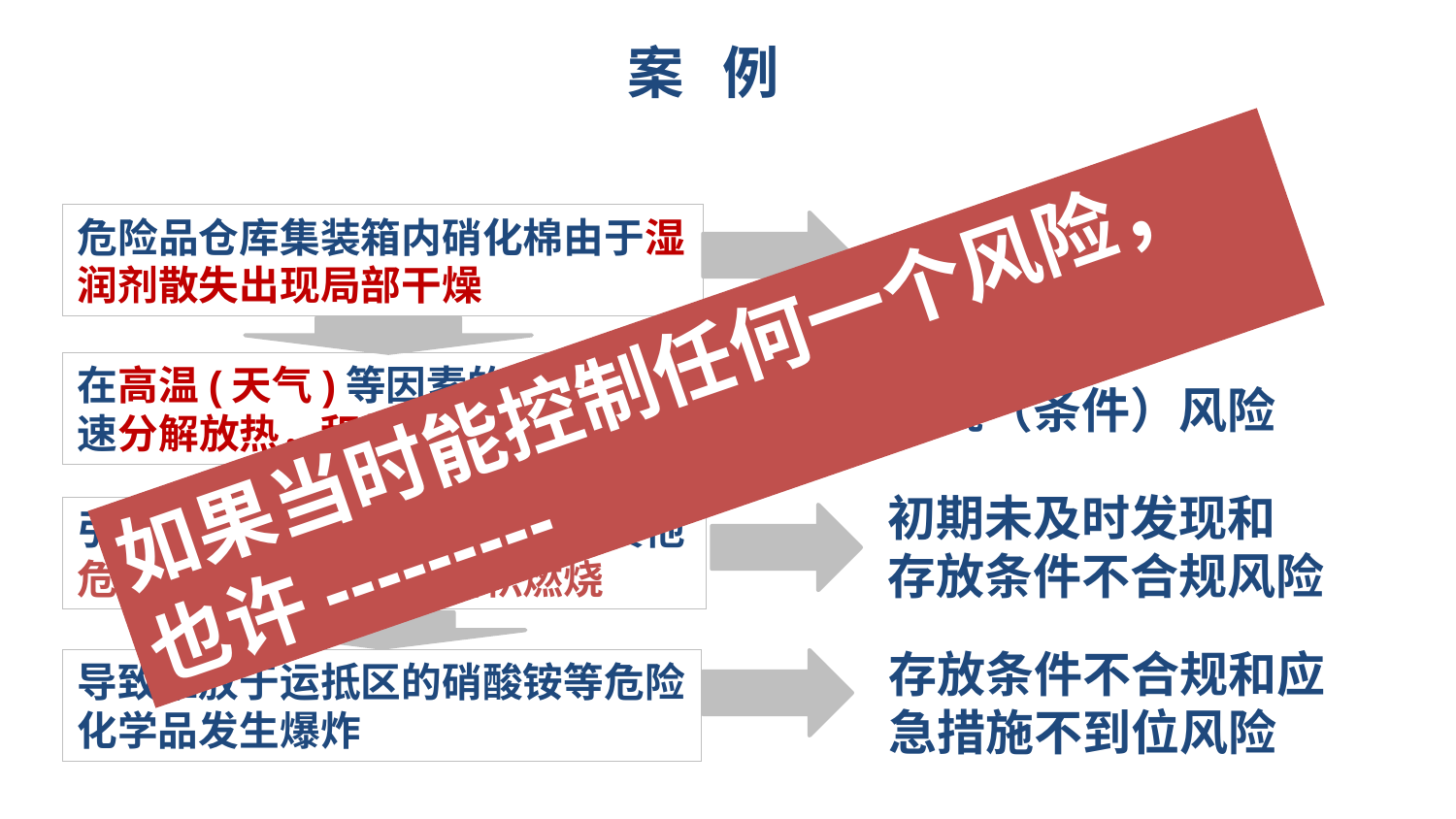

# 案   例
危险品仓库集装箱内硝化棉由于湿润剂散失出现局部干燥

作业不规范风险
如果当时能控制任何一个风险，也许---------

在高温(天气)等因素的作用下加速分解放热，积热自燃

环境（条件）风险

初期未及时发现和
存放条件不合规风险
引起相邻集装箱内的硝化棉和其他危险化学品长时间大面积燃烧

存放条件不合规和应急措施不到位风险
导致堆放于运抵区的硝酸铵等危险化学品发生爆炸